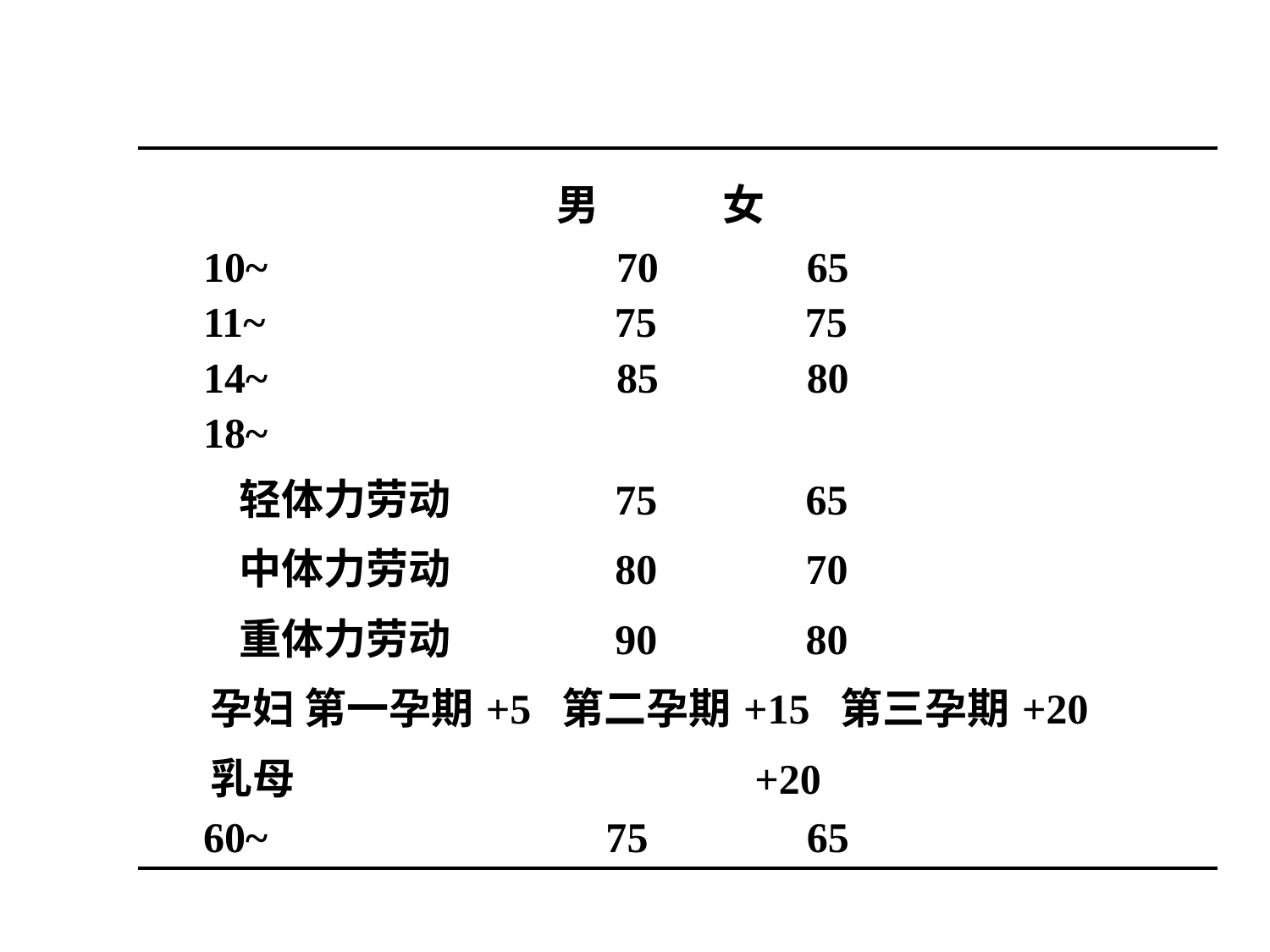

| 男 女 10~ 70 65 11~ 75 75 14~ 85 80 18~ 轻体力劳动 75 65 中体力劳动 80 70 重体力劳动 90 80 孕妇 第一孕期+5 第二孕期+15 第三孕期+20 乳母 +20 60~ 75 65 |
| --- |